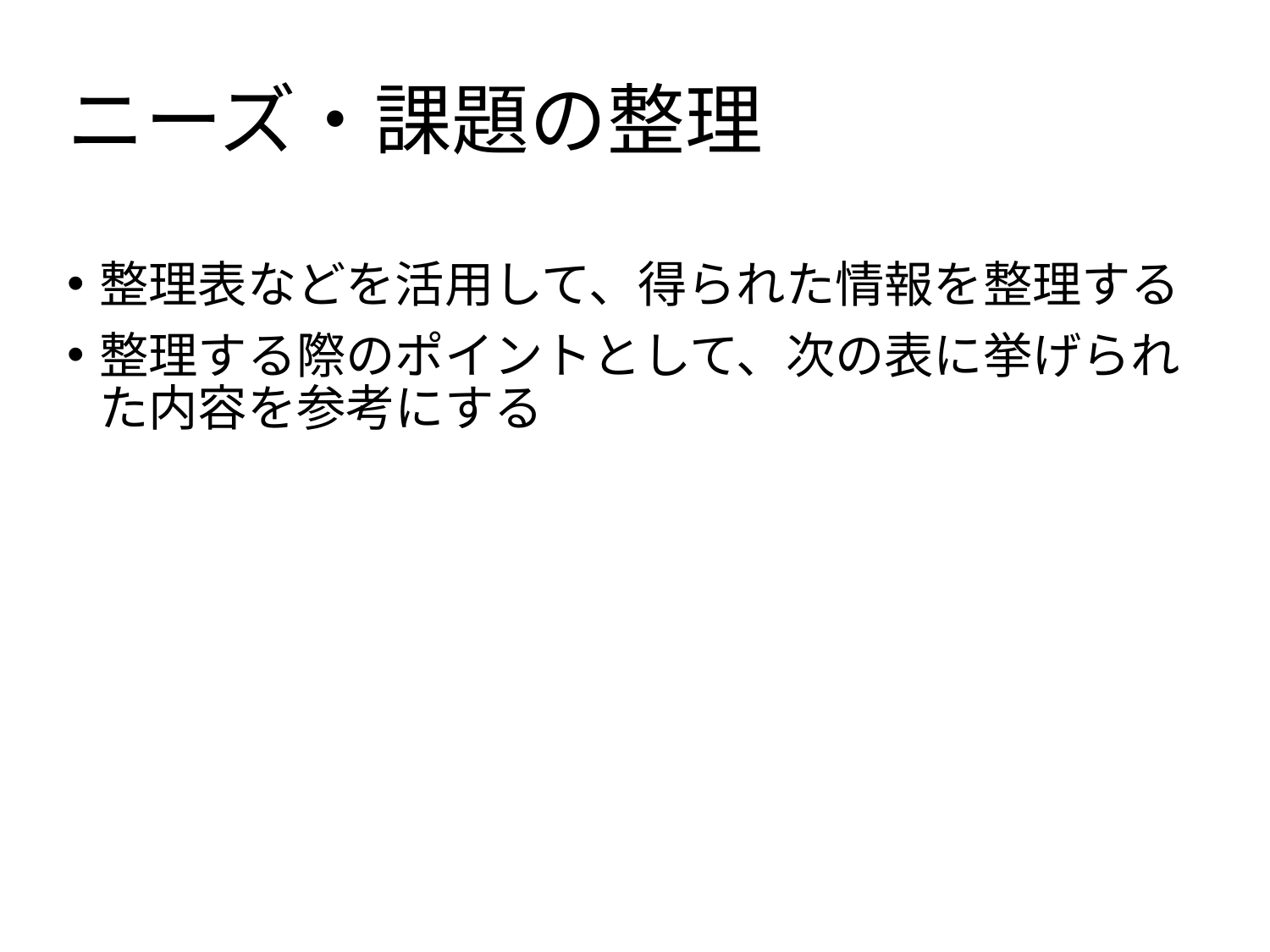

# ニーズ・課題の整理
整理表などを活用して、得られた情報を整理する
整理する際のポイントとして、次の表に挙げられた内容を参考にする